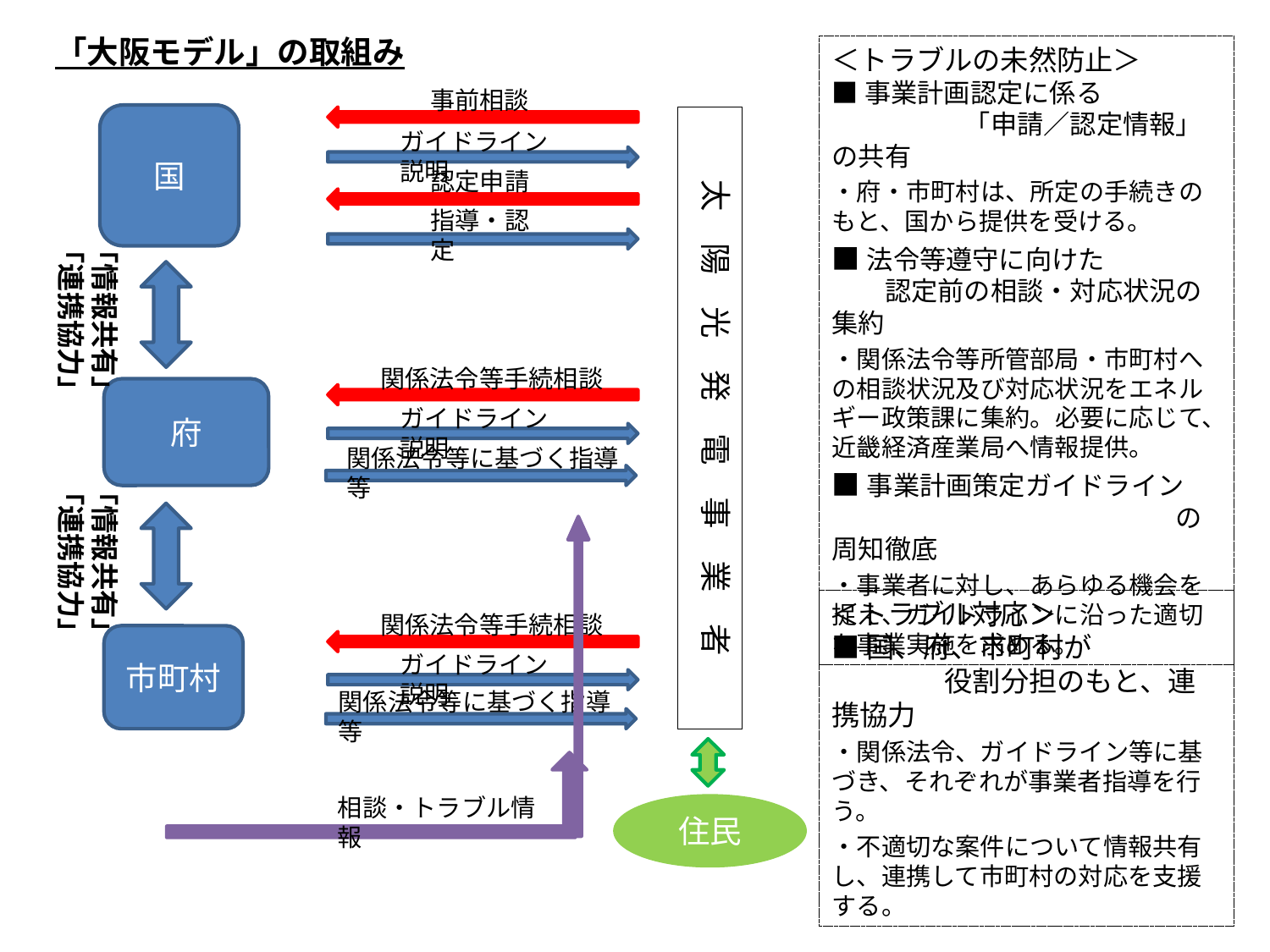

「大阪モデル」の取組み
＜トラブルの未然防止＞
■事業計画認定に係る
　　　　　「申請／認定情報」の共有
・府・市町村は、所定の手続きのもと、国から提供を受ける。
■法令等遵守に向けた
　　認定前の相談・対応状況の集約
・関係法令等所管部局・市町村への相談状況及び対応状況をエネルギー政策課に集約。必要に応じて、近畿経済産業局へ情報提供。
■事業計画策定ガイドライン
　　　　　　　　　　　　　の周知徹底
・事業者に対し、あらゆる機会を捉え、ガイドラインに沿った適切な事業実施を求める。
事前相談
国

　太　陽　光　発　電　事　業　者
ガイドライン説明

認定申請

指導・認定
「情報共有」
「連携協力」

関係法令等手続相談
府

ガイドライン説明

関係法令等に基づく指導等
「情報共有」
「連携協力」

＜トラブル対応＞
■国、府、市町村が
　　　　役割分担のもと、連携協力
・関係法令、ガイドライン等に基づき、それぞれが事業者指導を行う。
・不適切な案件について情報共有し、連携して市町村の対応を支援する。
関係法令等手続相談
市町村

ガイドライン説明

関係法令等に基づく指導等

相談・トラブル情報
住民